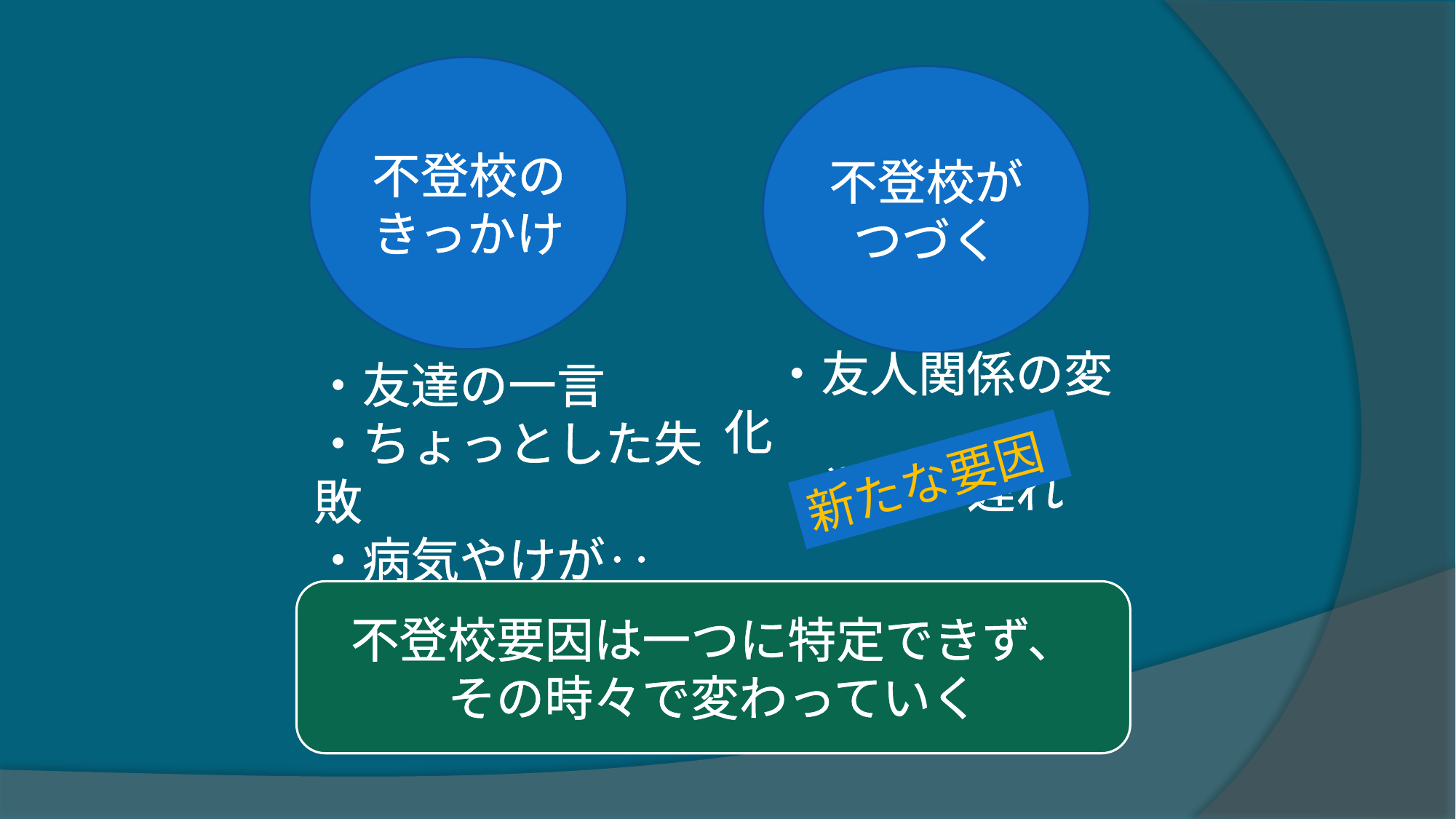

不登校のきっかけ
不登校がつづく
　・友人関係の変化
　・学習の遅れ
・友達の一言
・ちょっとした失敗
・病気やけが‥
新たな要因
不登校要因は一つに特定できず、
その時々で変わっていく